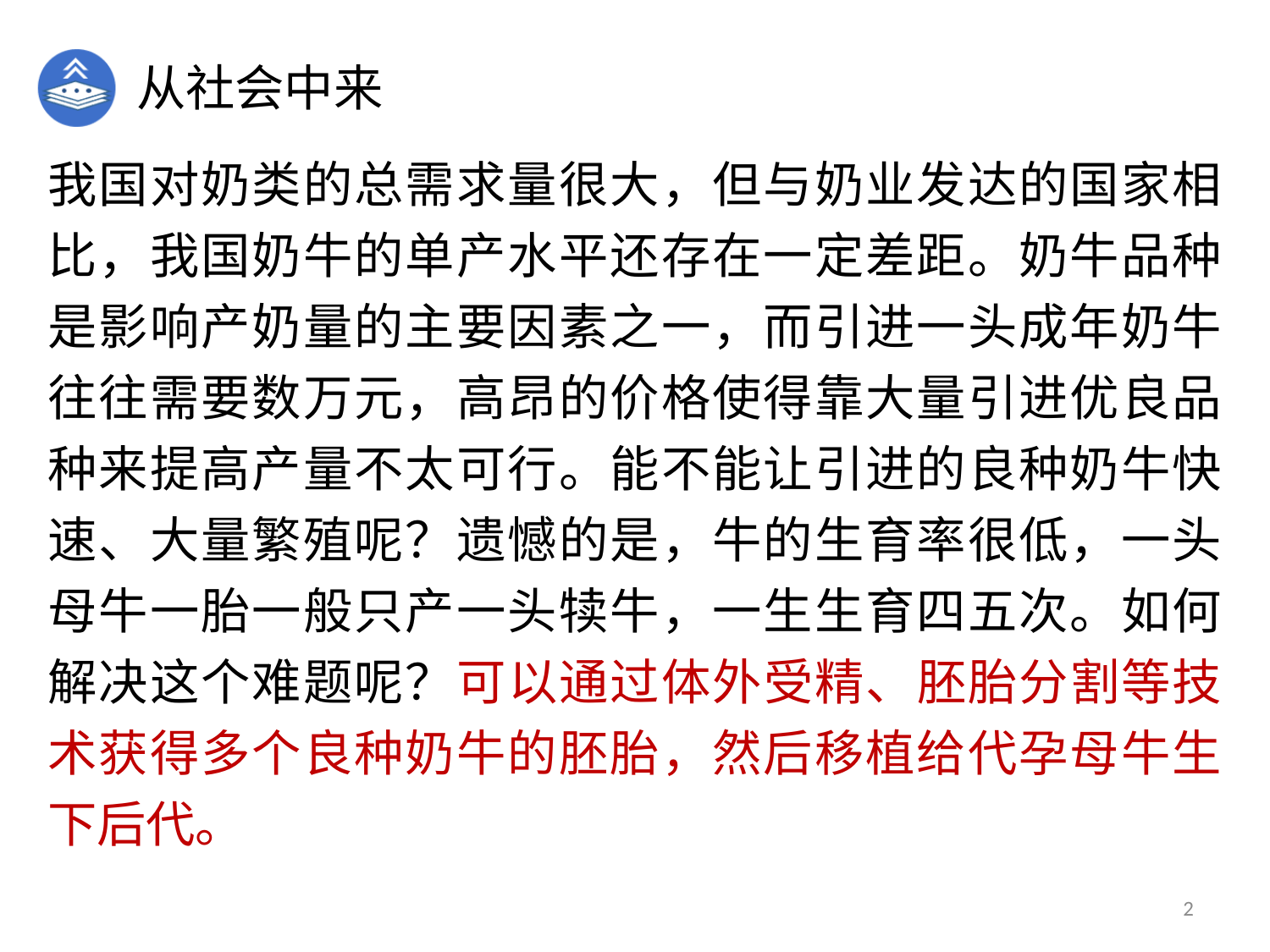

从社会中来
我国对奶类的总需求量很大，但与奶业发达的国家相比，我国奶牛的单产水平还存在一定差距。奶牛品种是影响产奶量的主要因素之一，而引进一头成年奶牛往往需要数万元，高昂的价格使得靠大量引进优良品种来提高产量不太可行。能不能让引进的良种奶牛快速、大量繁殖呢？遗憾的是，牛的生育率很低，一头母牛一胎一般只产一头犊牛，一生生育四五次。如何解决这个难题呢？可以通过体外受精、胚胎分割等技术获得多个良种奶牛的胚胎，然后移植给代孕母牛生下后代。
2